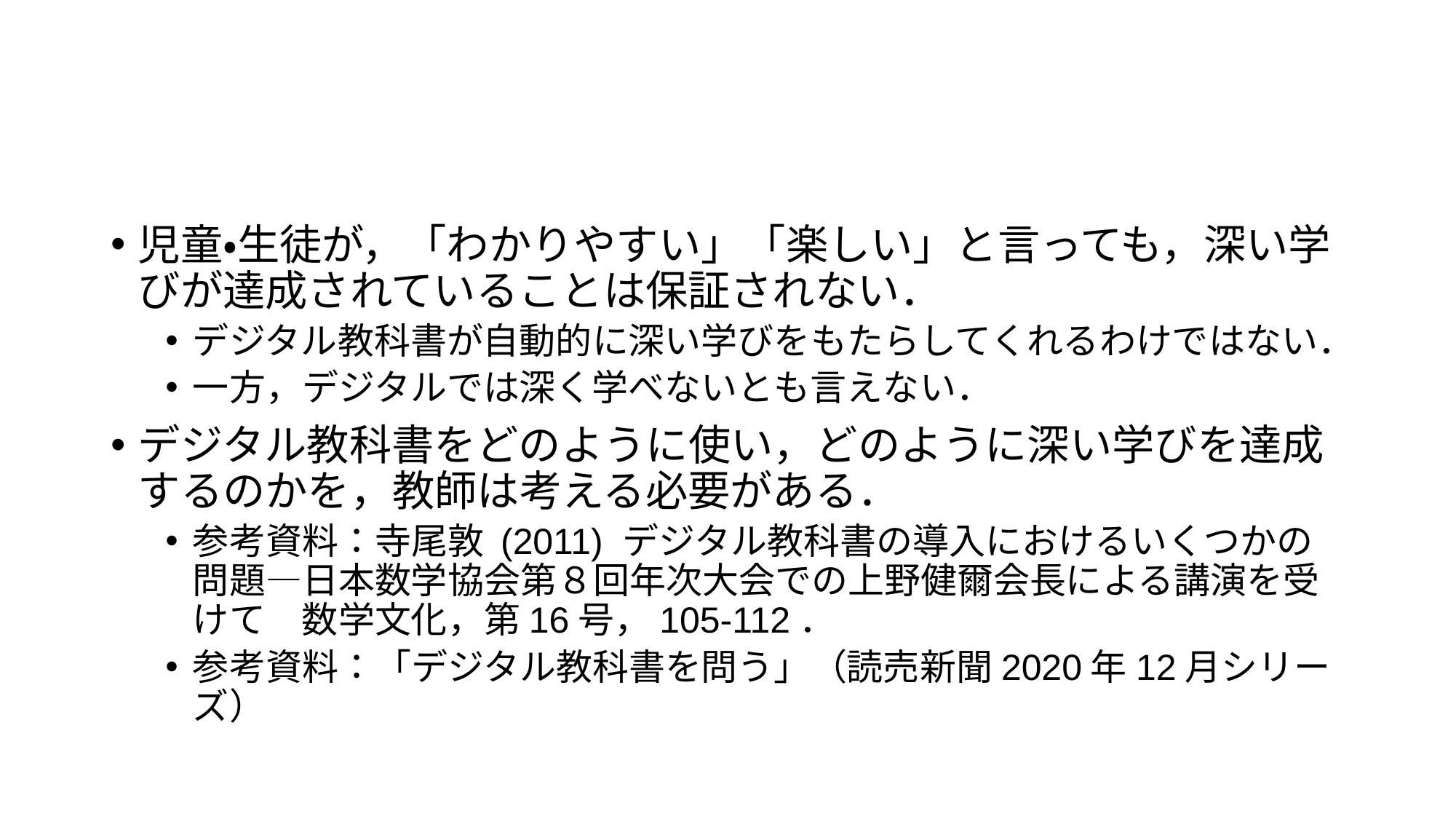

#
児童・生徒が，「わかりやすい」「楽しい」と言っても，深い学びが達成されていることは保証されない．
デジタル教科書が自動的に深い学びをもたらしてくれるわけではない．
一方，デジタルでは深く学べないとも言えない．
デジタル教科書をどのように使い，どのように深い学びを達成するのかを，教師は考える必要がある．
参考資料：寺尾敦 (2011) デジタル教科書の導入におけるいくつかの問題―日本数学協会第８回年次大会での上野健爾会長による講演を受けて　数学文化，第16号，105-112．
参考資料：「デジタル教科書を問う」（読売新聞2020年12月シリーズ）